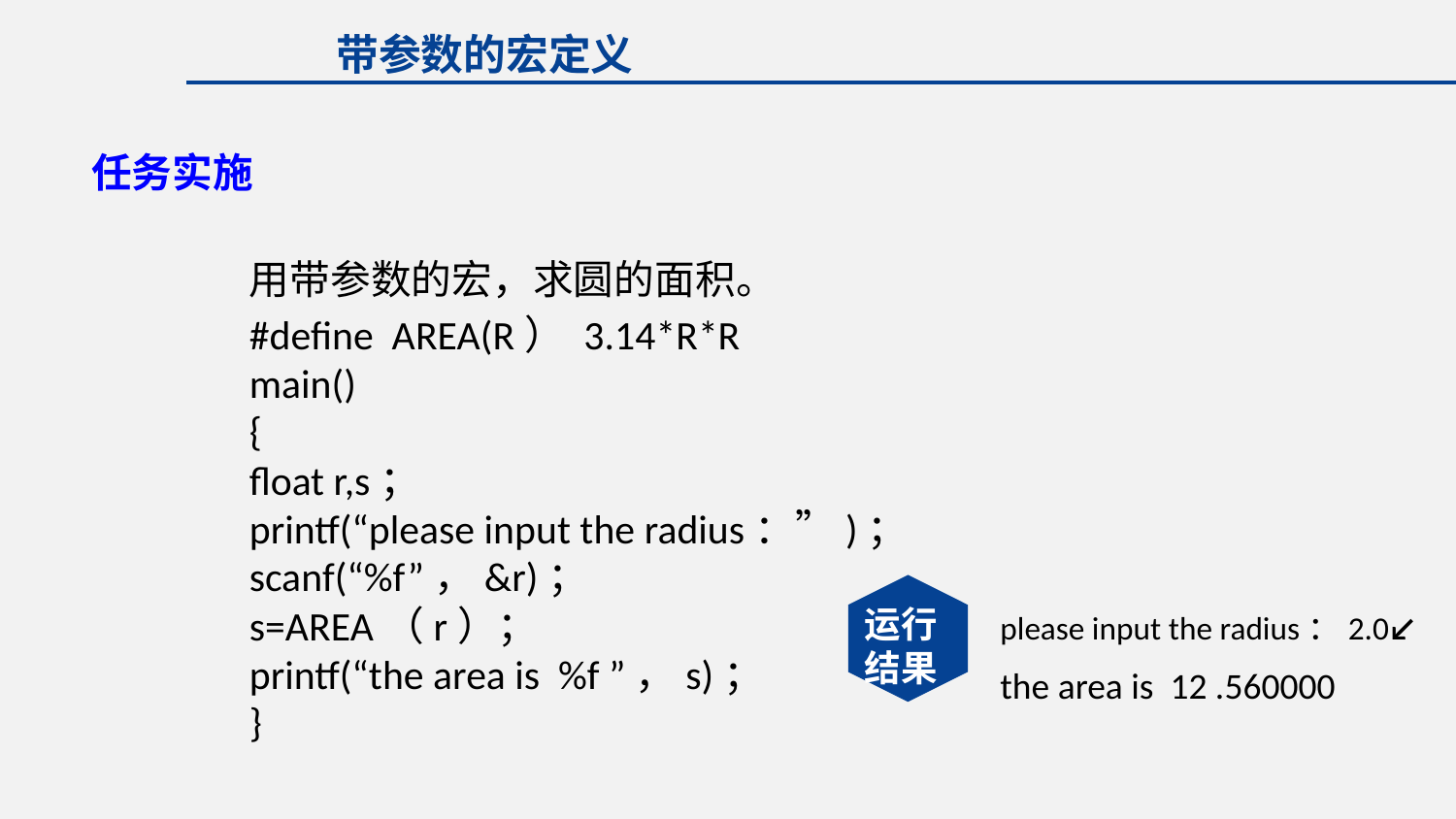

带参数的宏定义
任务实施
用带参数的宏，求圆的面积。
#define  AREA(R） 3.14*R*R
main()
{
float r,s；
printf(“please input the radius：”)；
scanf(“%f”，&r)；
s=AREA（r）；
printf(“the area is  %f ”，s)；
}

运行
结果
please input the radius：2.0↙
the area is  12 .560000